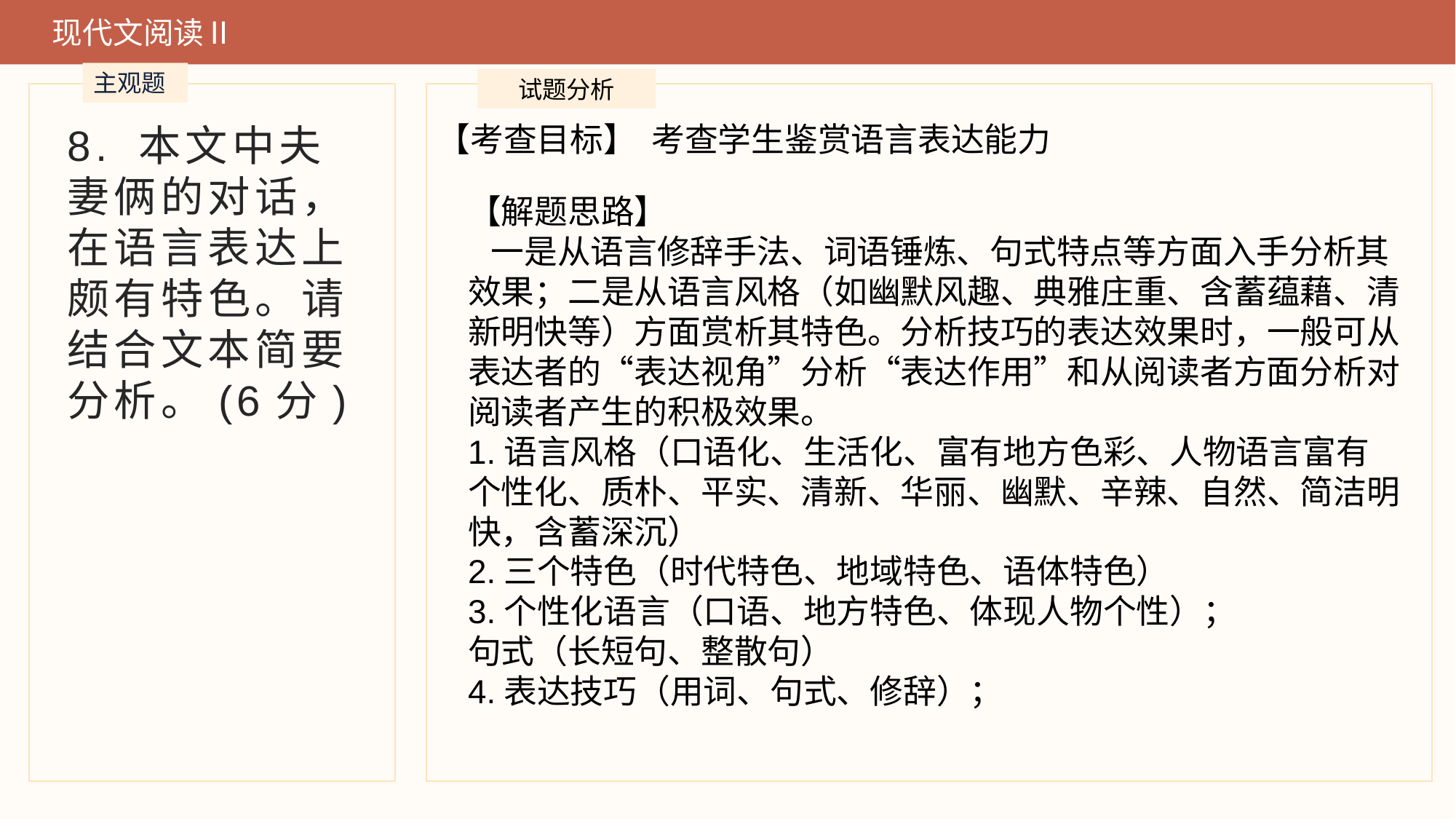

现代文阅读Ⅱ
主观题
试题分析

8. 本文中夫妻俩的对话，在语言表达上颇有特色。请结合文本简要分析。(6分)
【考查目标】  考查学生鉴赏语言表达能力
【解题思路】
  一是从语言修辞手法、词语锤炼、句式特点等方面入手分析其效果；二是从语言风格（如幽默风趣、典雅庄重、含蓄蕴藉、清新明快等）方面赏析其特色。分析技巧的表达效果时，一般可从表达者的“表达视角”分析“表达作用”和从阅读者方面分析对阅读者产生的积极效果。
1.语言风格（口语化、生活化、富有地方色彩、人物语言富有个性化、质朴、平实、清新、华丽、幽默、辛辣、自然、简洁明快，含蓄深沉）
2.三个特色（时代特色、地域特色、语体特色）
3.个性化语言（口语、地方特色、体现人物个性）；
句式（长短句、整散句）
4.表达技巧（用词、句式、修辞）；